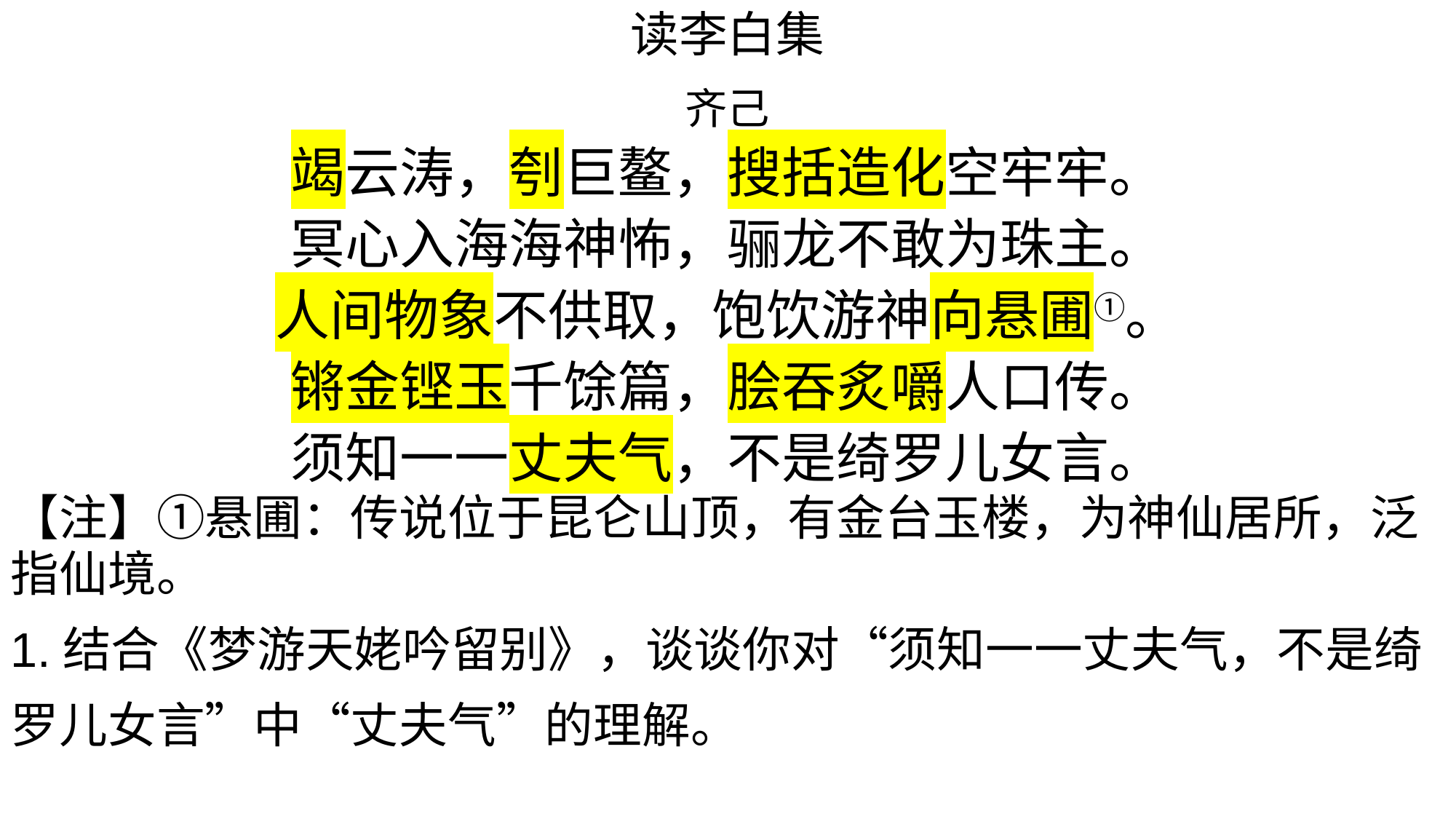

读李白集
齐己
竭云涛，刳巨鳌，搜括造化空牢牢。
冥心入海海神怖，骊龙不敢为珠主。
人间物象不供取，饱饮游神向悬圃①。
锵金铿玉千馀篇，脍吞炙嚼人口传。
须知一一丈夫气，不是绮罗儿女言。
【注】①悬圃：传说位于昆仑山顶，有金台玉楼，为神仙居所，泛指仙境。
1.结合《梦游天姥吟留别》，谈谈你对“须知一一丈夫气，不是绮罗儿女言”中“丈夫气”的理解。